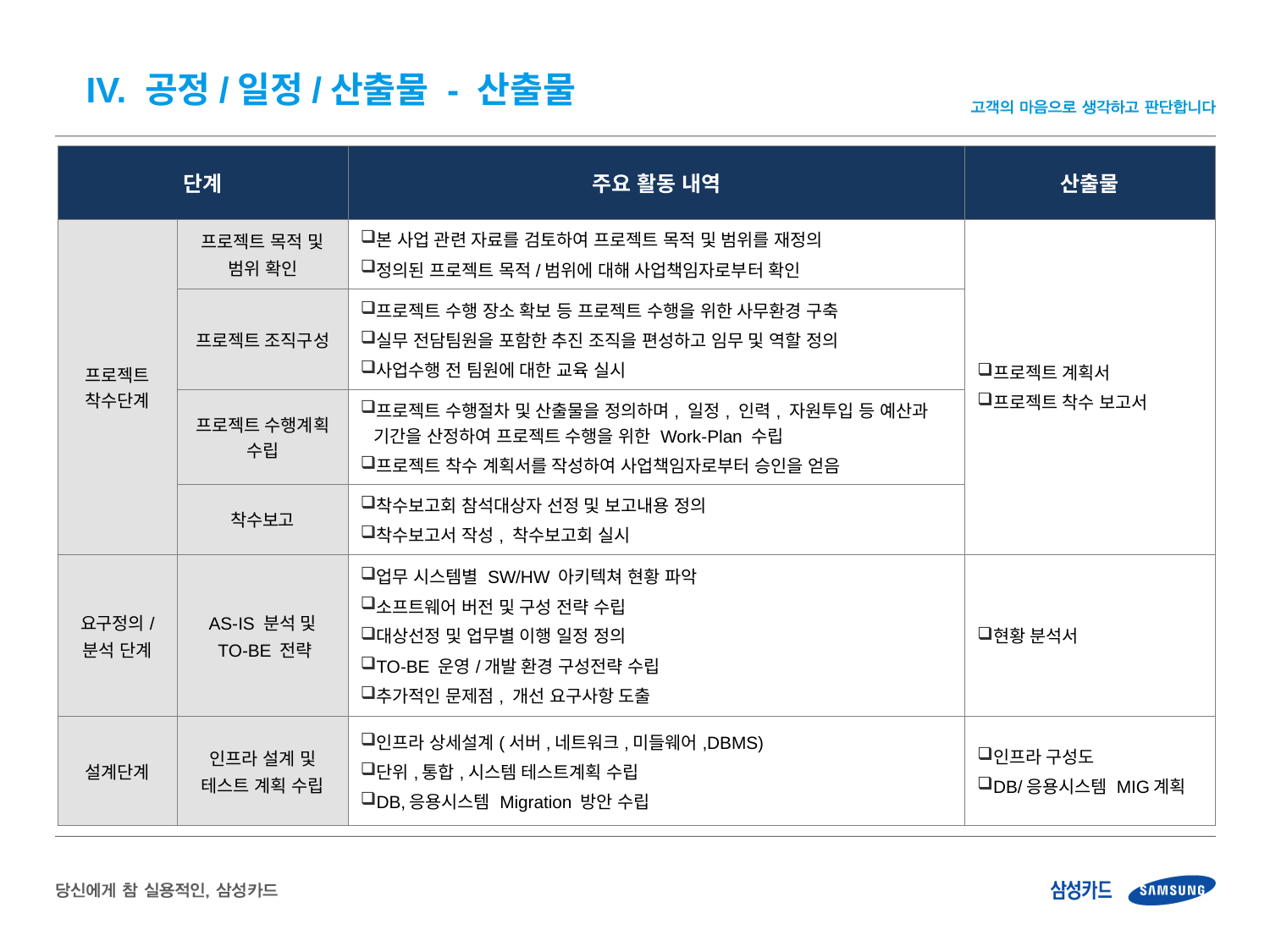

IV. 공정/일정/산출물 - 산출물
| 단계 |  | 주요 활동 내역 | 산출물 |
| --- | --- | --- | --- |
| 프로젝트 착수단계 | 프로젝트 목적 및 범위 확인 | 본 사업 관련 자료를 검토하여 프로젝트 목적 및 범위를 재정의 정의된 프로젝트 목적/범위에 대해 사업책임자로부터 확인 | 프로젝트 계획서 프로젝트 착수 보고서 |
|  | 프로젝트 조직구성 | 프로젝트 수행 장소 확보 등 프로젝트 수행을 위한 사무환경 구축 실무 전담팀원을 포함한 추진 조직을 편성하고 임무 및 역할 정의 사업수행 전 팀원에 대한 교육 실시 |  |
|  | 프로젝트 수행계획 수립 | 프로젝트 수행절차 및 산출물을 정의하며, 일정, 인력, 자원투입 등 예산과 기간을 산정하여 프로젝트 수행을 위한 Work-Plan 수립 프로젝트 착수 계획서를 작성하여 사업책임자로부터 승인을 얻음 |  |
|  | 착수보고 | 착수보고회 참석대상자 선정 및 보고내용 정의 착수보고서 작성, 착수보고회 실시 |  |
| 요구정의/ 분석 단계 | AS-IS 분석 및 TO-BE 전략 | 업무 시스템별 SW/HW 아키텍쳐 현황 파악 소프트웨어 버전 및 구성 전략 수립 대상선정 및 업무별 이행 일정 정의 TO-BE 운영/개발 환경 구성전략 수립 추가적인 문제점, 개선 요구사항 도출 | 현황 분석서 |
| 설계단계 | 인프라 설계 및 테스트 계획 수립 | 인프라 상세설계(서버,네트워크,미들웨어,DBMS) 단위,통합,시스템 테스트계획 수립 DB,응용시스템 Migration 방안 수립 | 인프라 구성도 DB/응용시스템 MIG계획 |